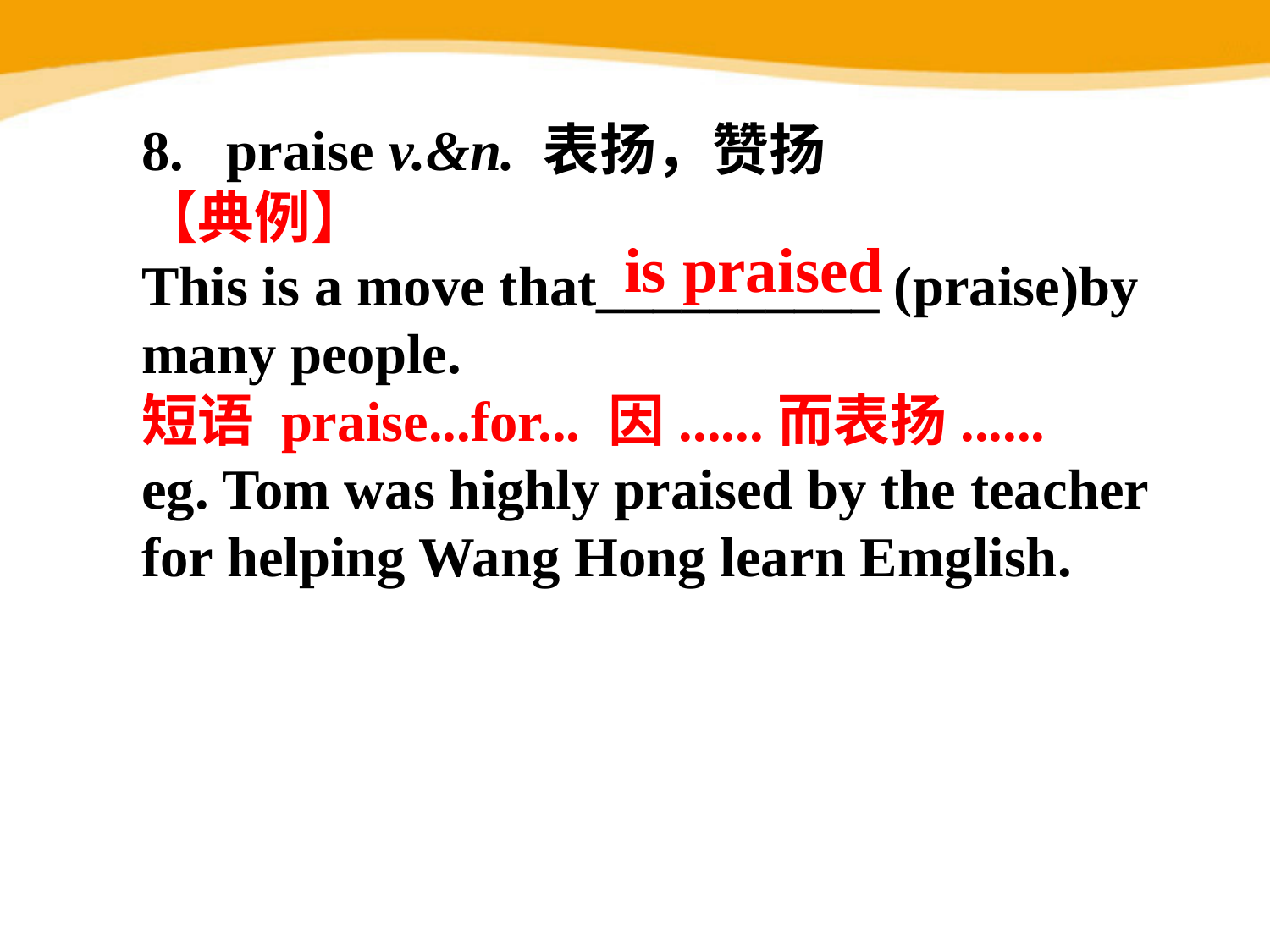

8.   praise v.&n. 表扬，赞扬
【典例】
This is a move that__________ (praise)by many people.
短语 praise...for... 因......而表扬......
eg. Tom was highly praised by the teacher for helping Wang Hong learn Emglish.

is praised